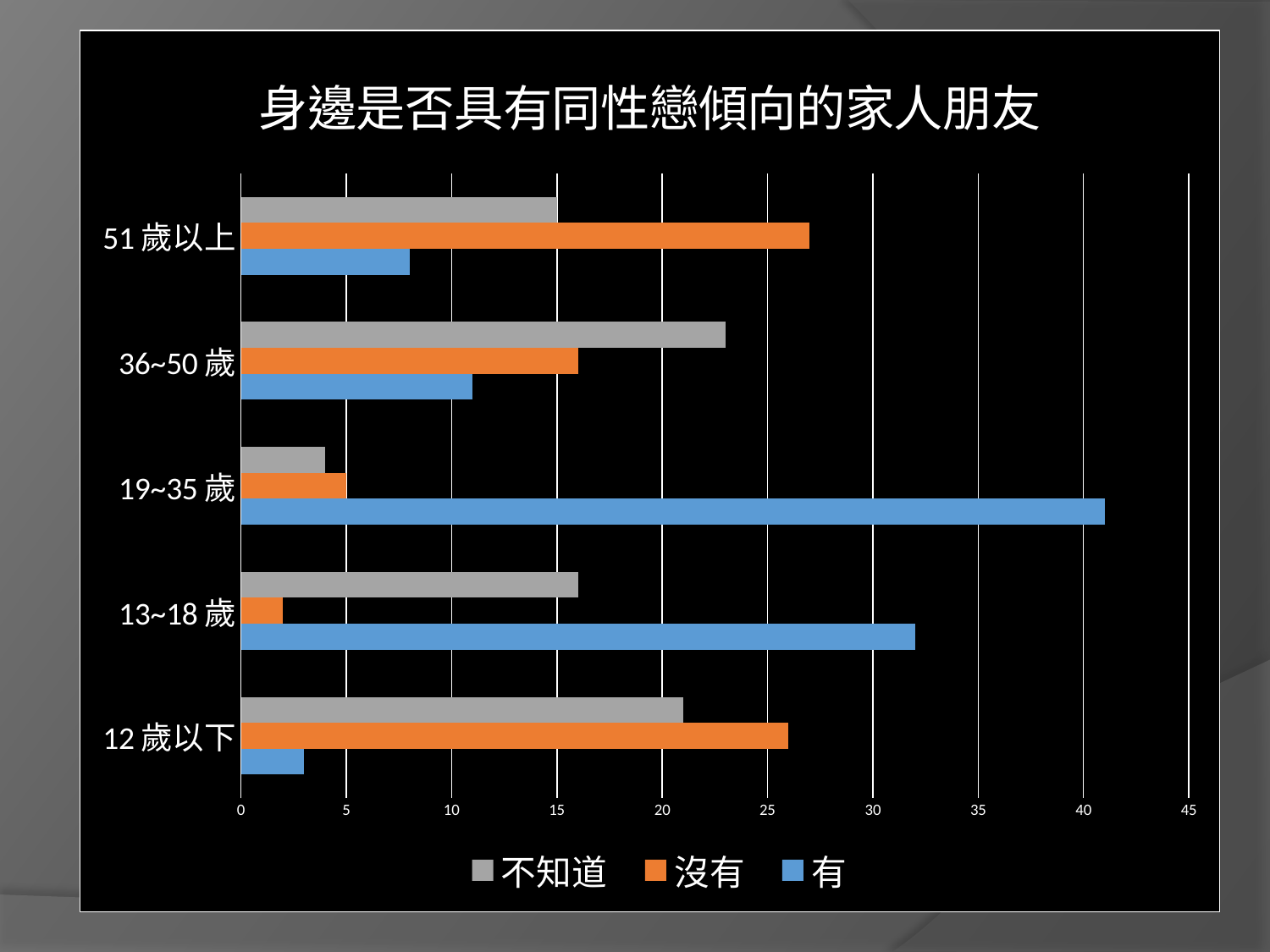

### Chart: 身邊是否具有同性戀傾向的家人朋友

| Category | 有 | 沒有 | 不知道 |
|---|---|---|---|
| 12歲以下 | 3.0 | 26.0 | 21.0 |
| 13~18歲 | 32.0 | 2.0 | 16.0 |
| 19~35歲 | 41.0 | 5.0 | 4.0 |
| 36~50歲 | 11.0 | 16.0 | 23.0 |
| 51歲以上 | 8.0 | 27.0 | 15.0 |
#